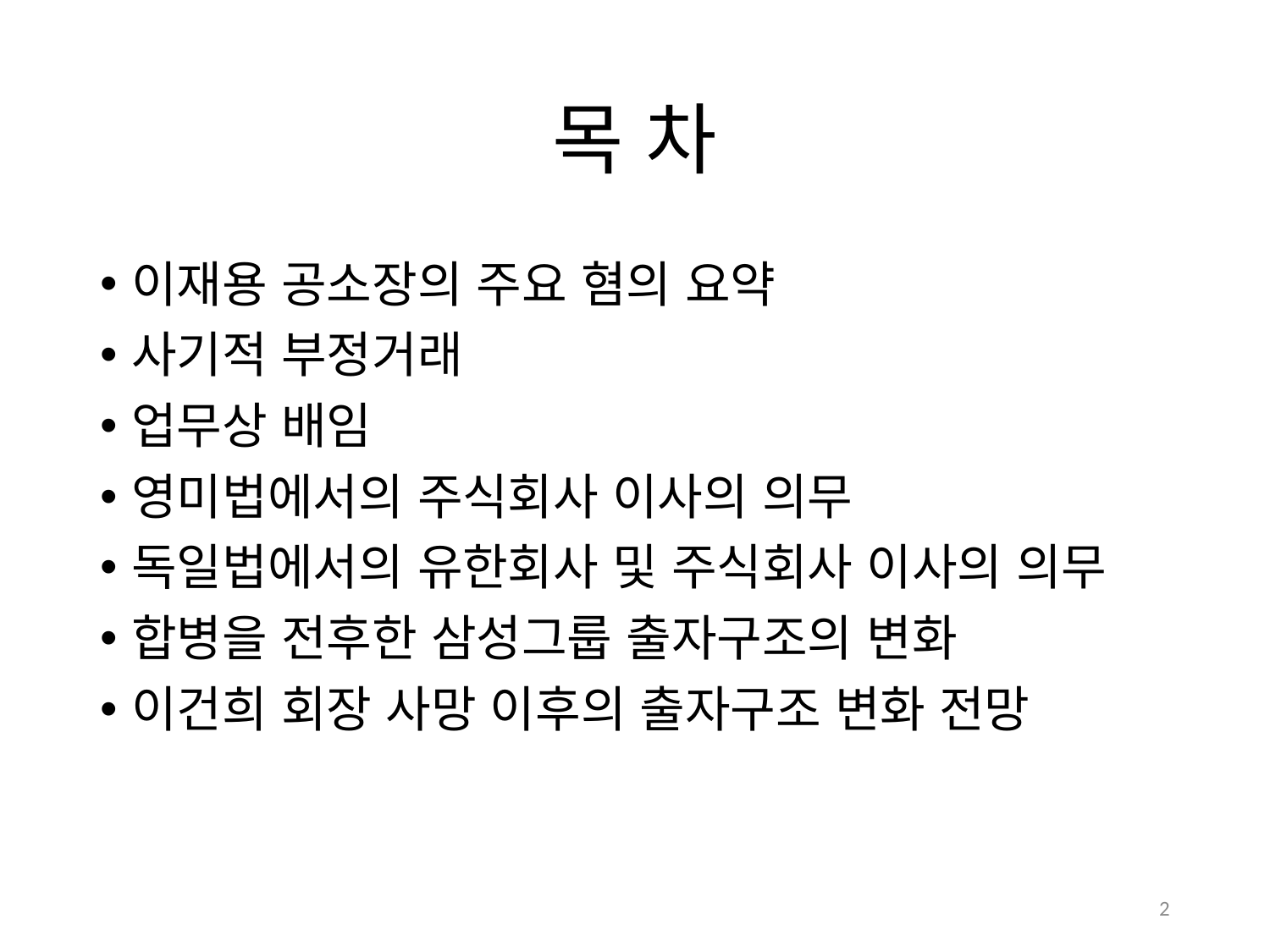

# 목 차
이재용 공소장의 주요 혐의 요약
사기적 부정거래
업무상 배임
영미법에서의 주식회사 이사의 의무
독일법에서의 유한회사 및 주식회사 이사의 의무
합병을 전후한 삼성그룹 출자구조의 변화
이건희 회장 사망 이후의 출자구조 변화 전망
2